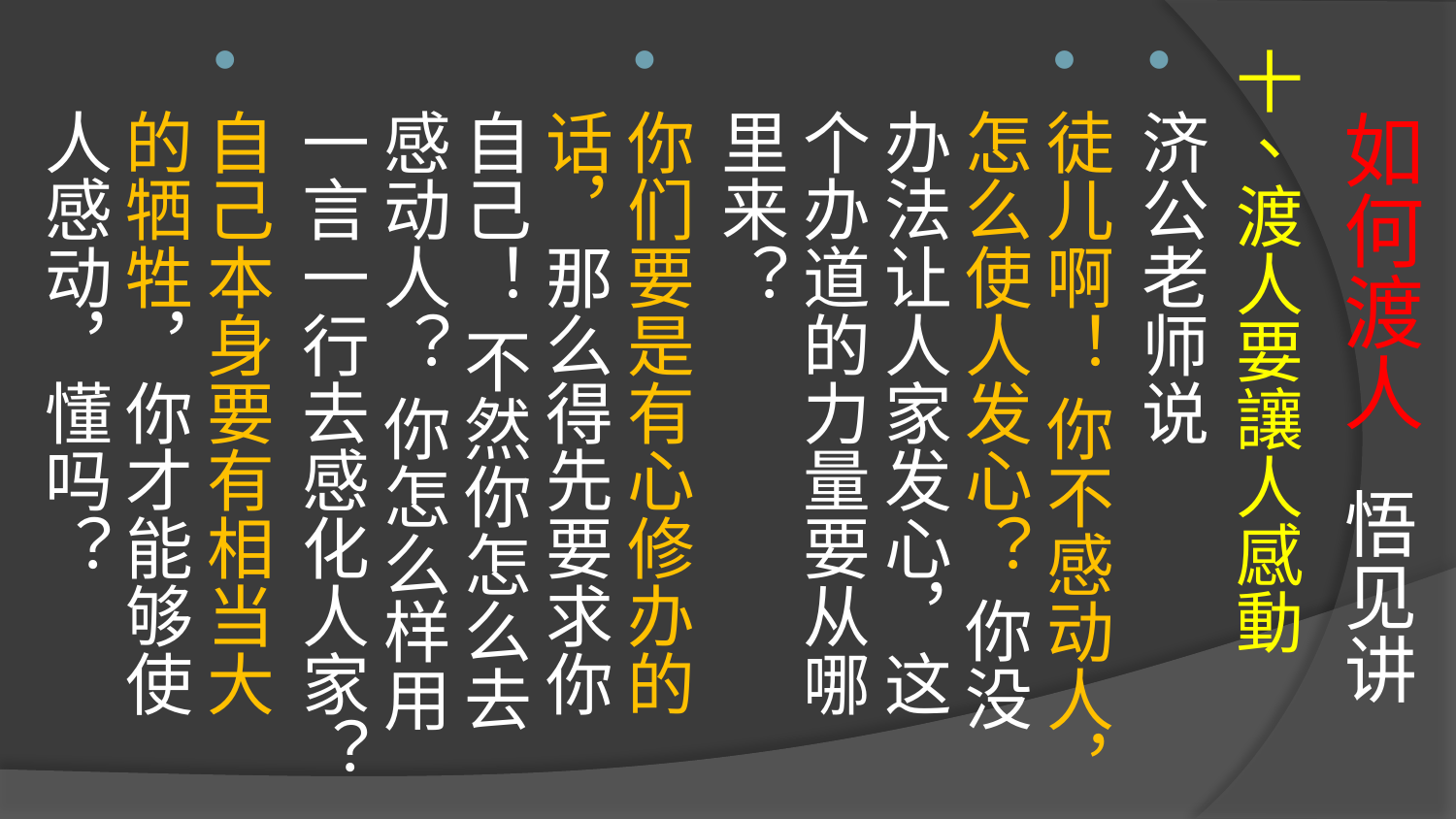

# 如何渡人   悟见讲
十、渡人要讓人感動
济公老师说
徒儿啊！ 你不感动人，怎么使人发心？ 你没办法让人家发心，这个办道的力量要从哪里来？
你们要是有心修办的话，那么得先要求你自己！ 不然你怎么去感动人？ 你怎么样用一言一行去感化人家？
自己本身要有相当大的牺牲，你才能够使人感动，懂吗？